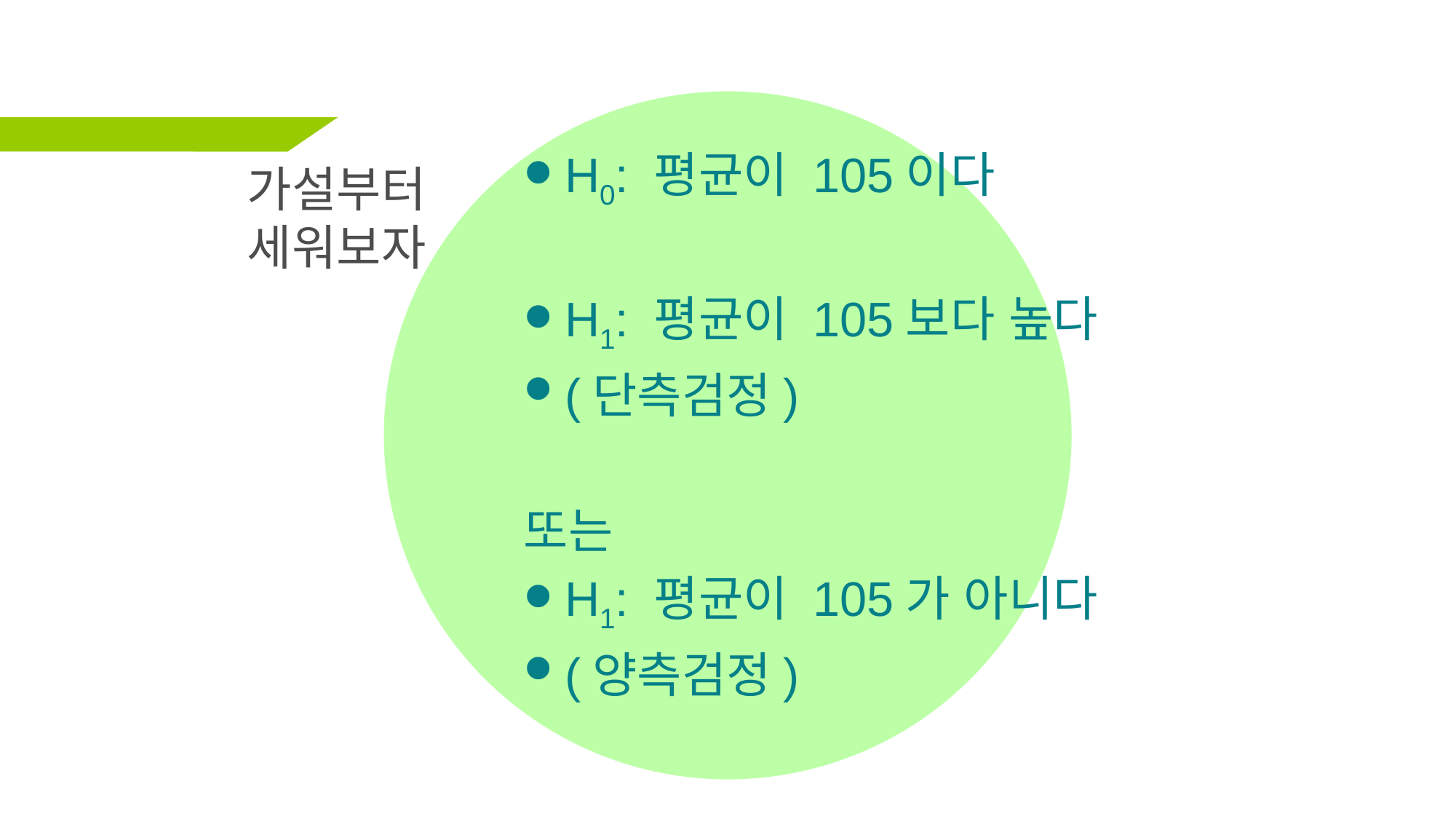

# 가설부터 세워보자

H0: 평균이 105이다

H1: 평균이 105보다 높다
(단측검정)

또는
H1: 평균이 105가 아니다
(양측검정)